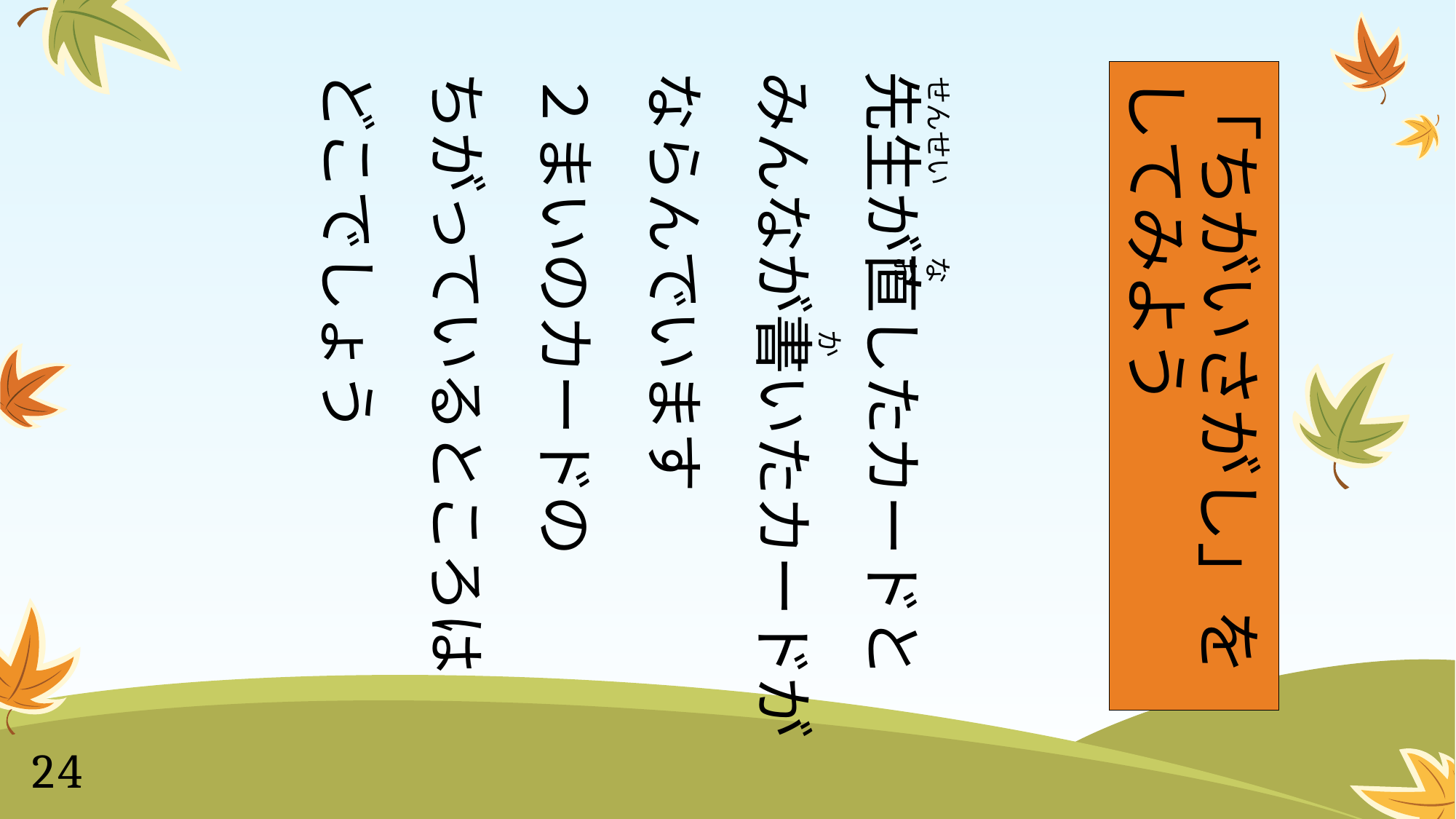

先生が直したカードと
　みんなが書いたカードが
　ならんでいます
　２まいのカードの
　ちがっているところは
　どこでしょう

「ちがいさがし」を
してみよう
せんせい
なお
か
24